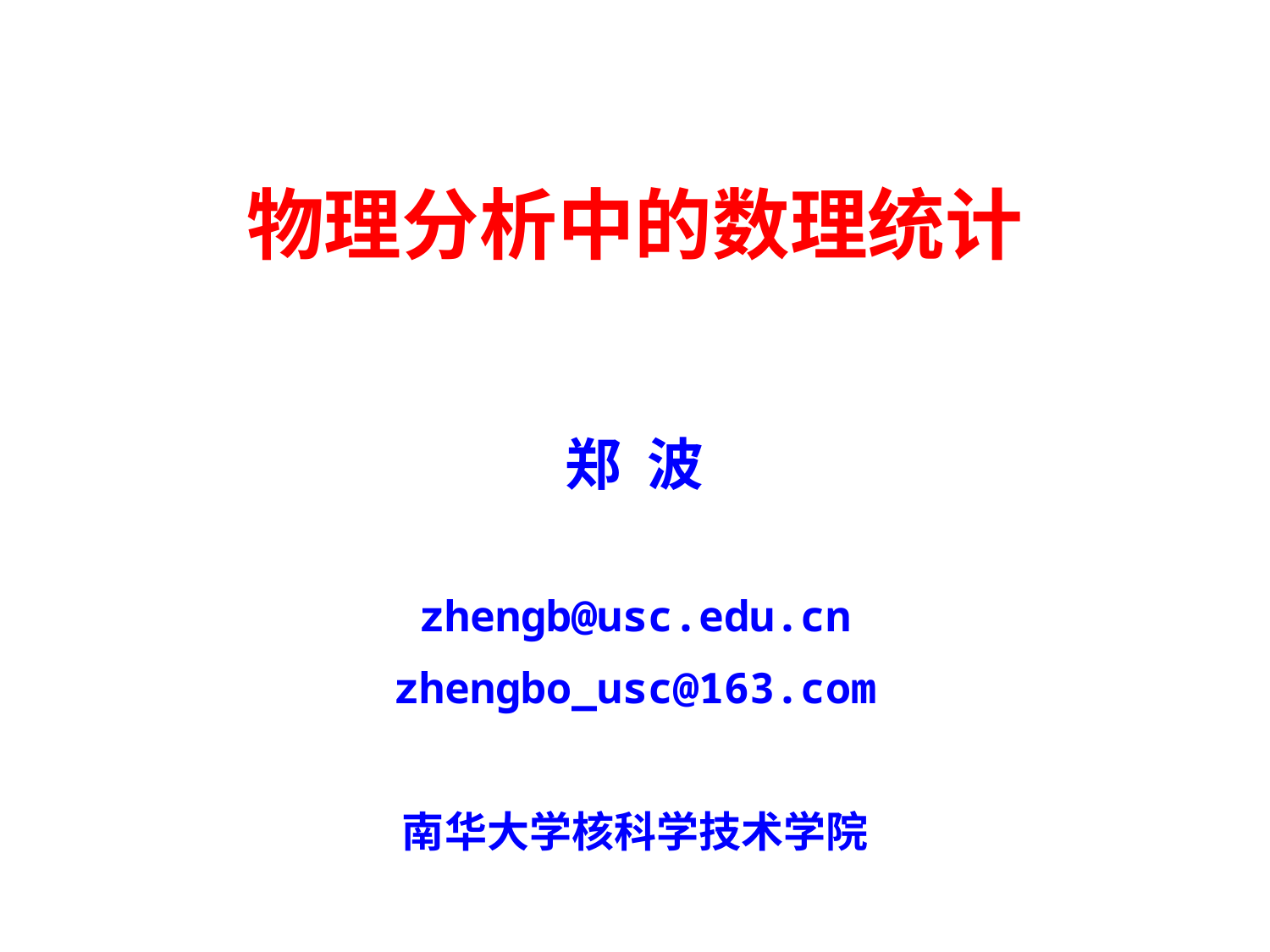

# 物理分析中的数理统计
郑  波

zhengb@usc.edu.cn
zhengbo_usc@163.com

南华大学核科学技术学院
1